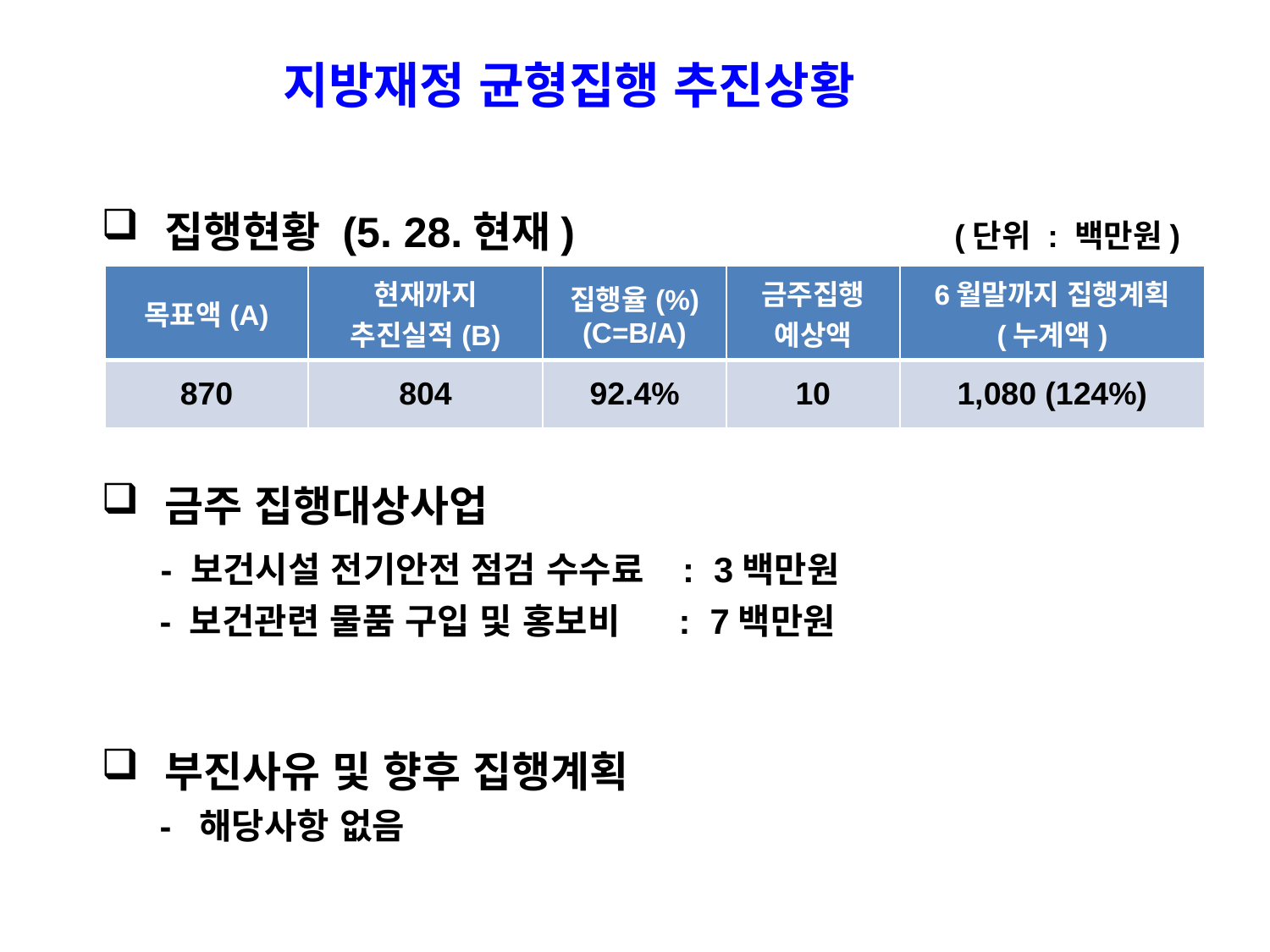

지방재정 균형집행 추진상황

집행현황 (5. 28.현재)                                (단위 : 백만원)

금주 집행대상사업
     - 보건시설 전기안전 점검 수수료   :  3백만원
      - 보건관련 물품 구입 및 홍보비     :  7백만원

부진사유 및 향후 집행계획
      -  해당사항 없음
| 목표액(A) | 현재까지 추진실적(B) | 집행율(%) (C=B/A) | 금주집행 예상액 | 6월말까지 집행계획 (누계액) |
| --- | --- | --- | --- | --- |
| 870 | 804 | 92.4% | 10 | 1,080 (124%) |